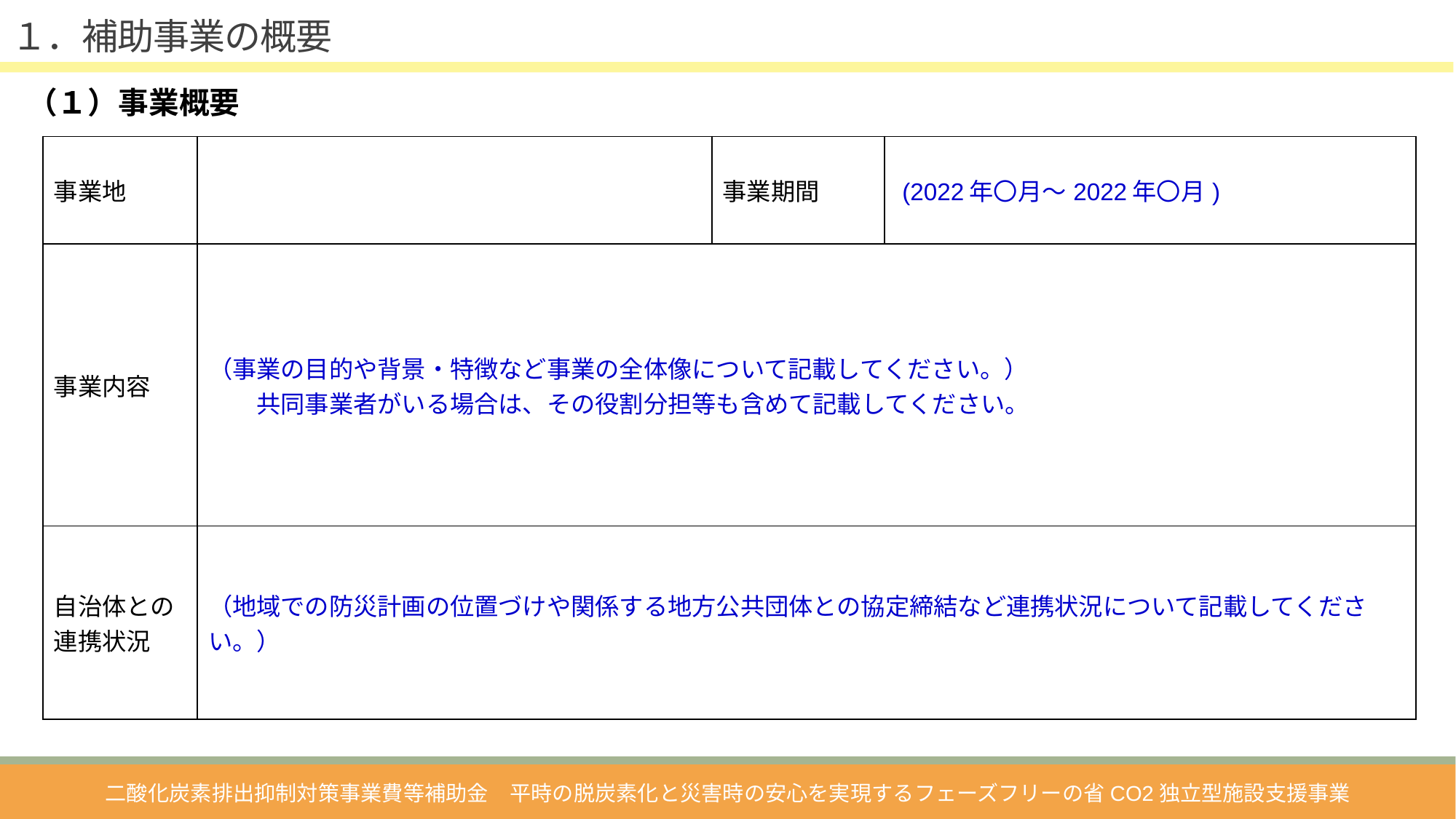

# １．補助事業の概要

（１）事業概要
| 事業地 |  | 事業期間 | (2022年〇月～2022年〇月) |
| --- | --- | --- | --- |
| 事業内容 | （事業の目的や背景・特徴など事業の全体像について記載してください。） 　　共同事業者がいる場合は、その役割分担等も含めて記載してください。 |  |  |
| 自治体との連携状況 | （地域での防災計画の位置づけや関係する地方公共団体との協定締結など連携状況について記載してください。） |  |  |

二酸化炭素排出抑制対策事業費等補助金　平時の脱炭素化と災害時の安心を実現するフェーズフリーの省CO2独立型施設支援事業